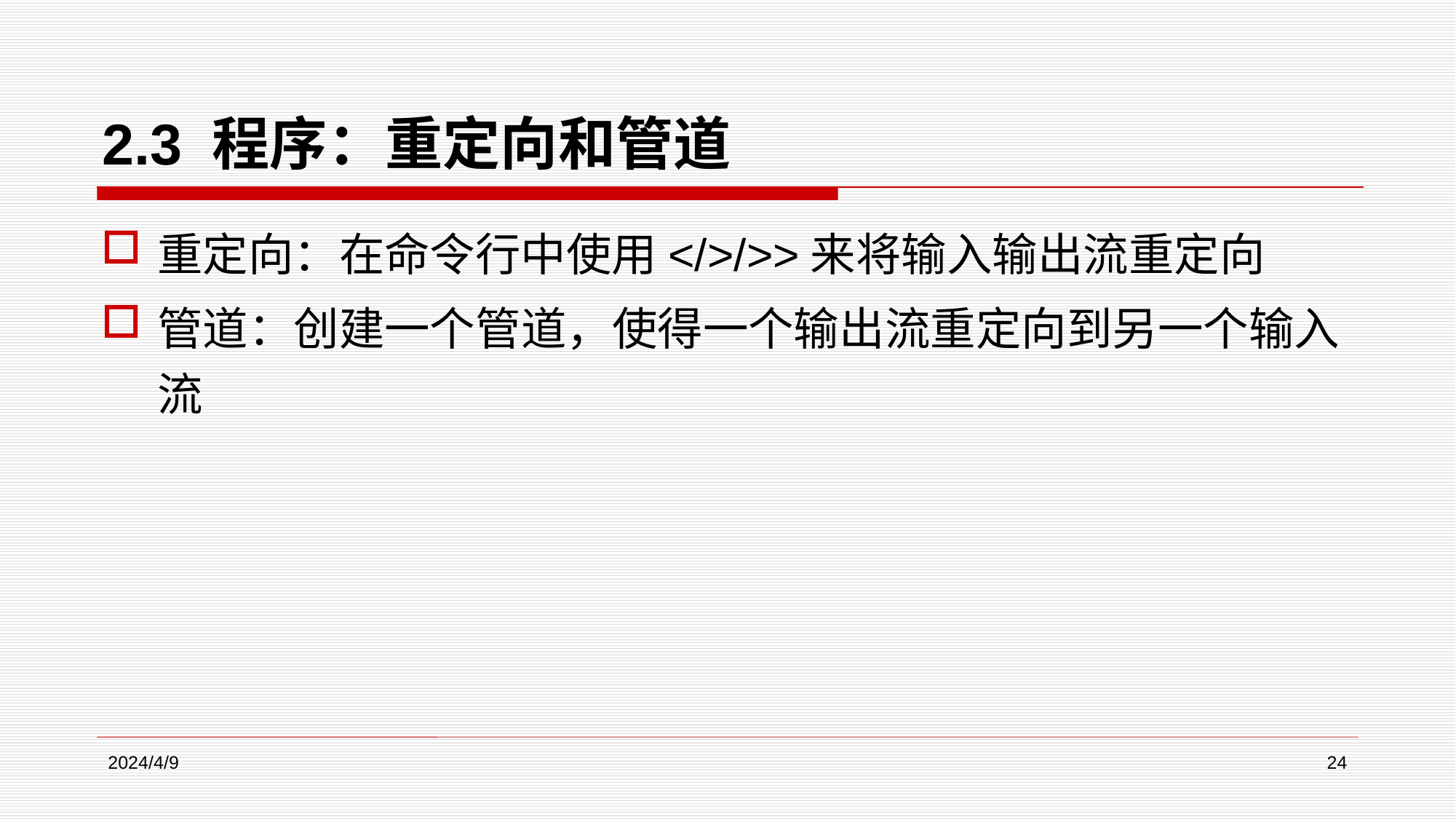

# 2.3 程序：重定向和管道
重定向：在命令行中使用</>/>>来将输入输出流重定向
管道：创建一个管道，使得一个输出流重定向到另一个输入流
2024/4/9
24